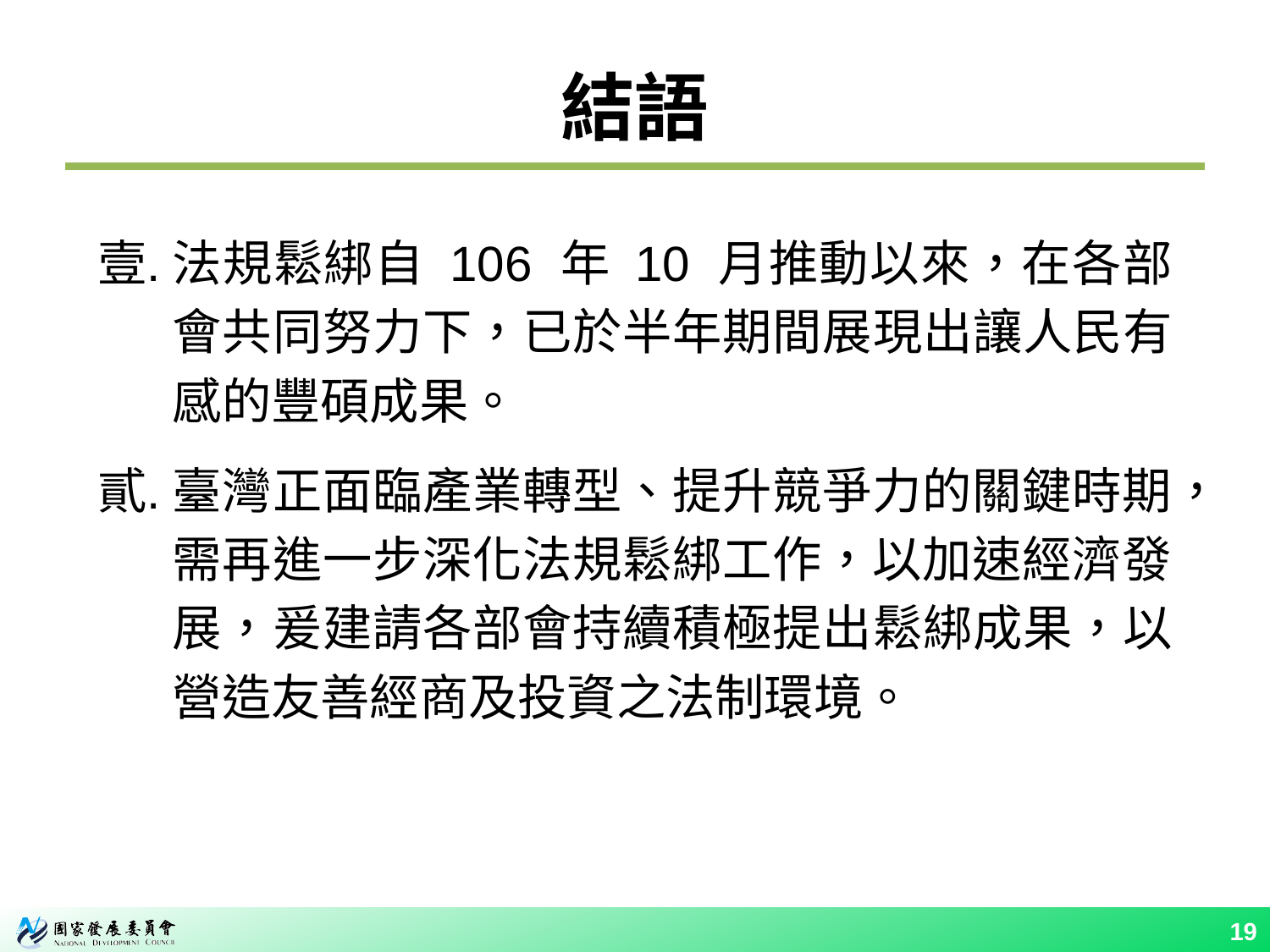

# 結語
法規鬆綁自 106 年 10 月推動以來，在各部會共同努力下，已於半年期間展現出讓人民有感的豐碩成果。
臺灣正面臨產業轉型、提升競爭力的關鍵時期，需再進一步深化法規鬆綁工作，以加速經濟發展，爰建請各部會持續積極提出鬆綁成果，以營造友善經商及投資之法制環境。

19